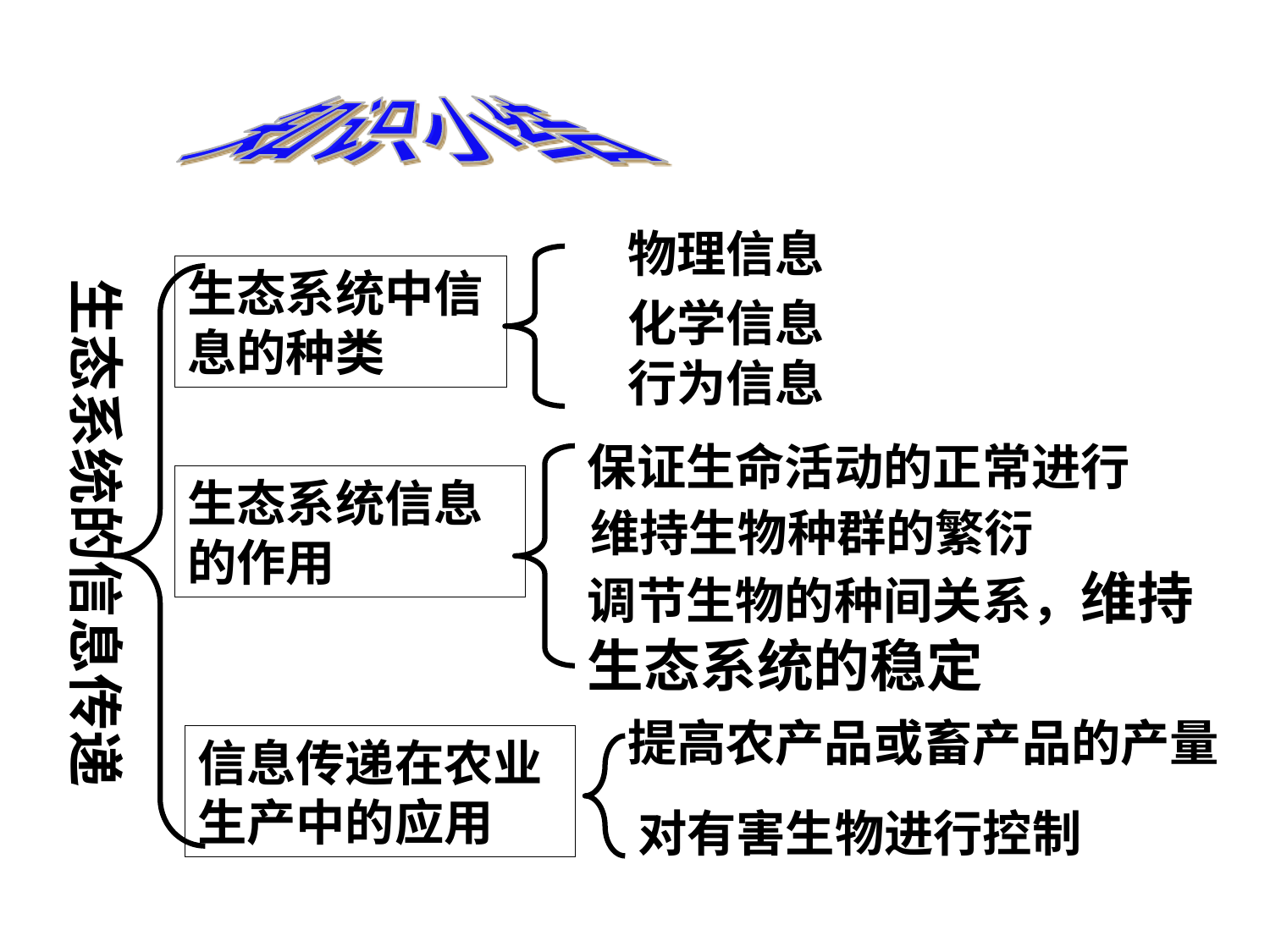

知识小结
物理信息

生态系统中信息的种类
生态系统的信息传递

化学信息

保证生命活动的正常进行
行为信息

生态系统信息的作用
 维持生物种群的繁衍
调节生物的种间关系，维持生态系统的稳定

提高农产品或畜产品的产量
信息传递在农业生产中的应用

对有害生物进行控制